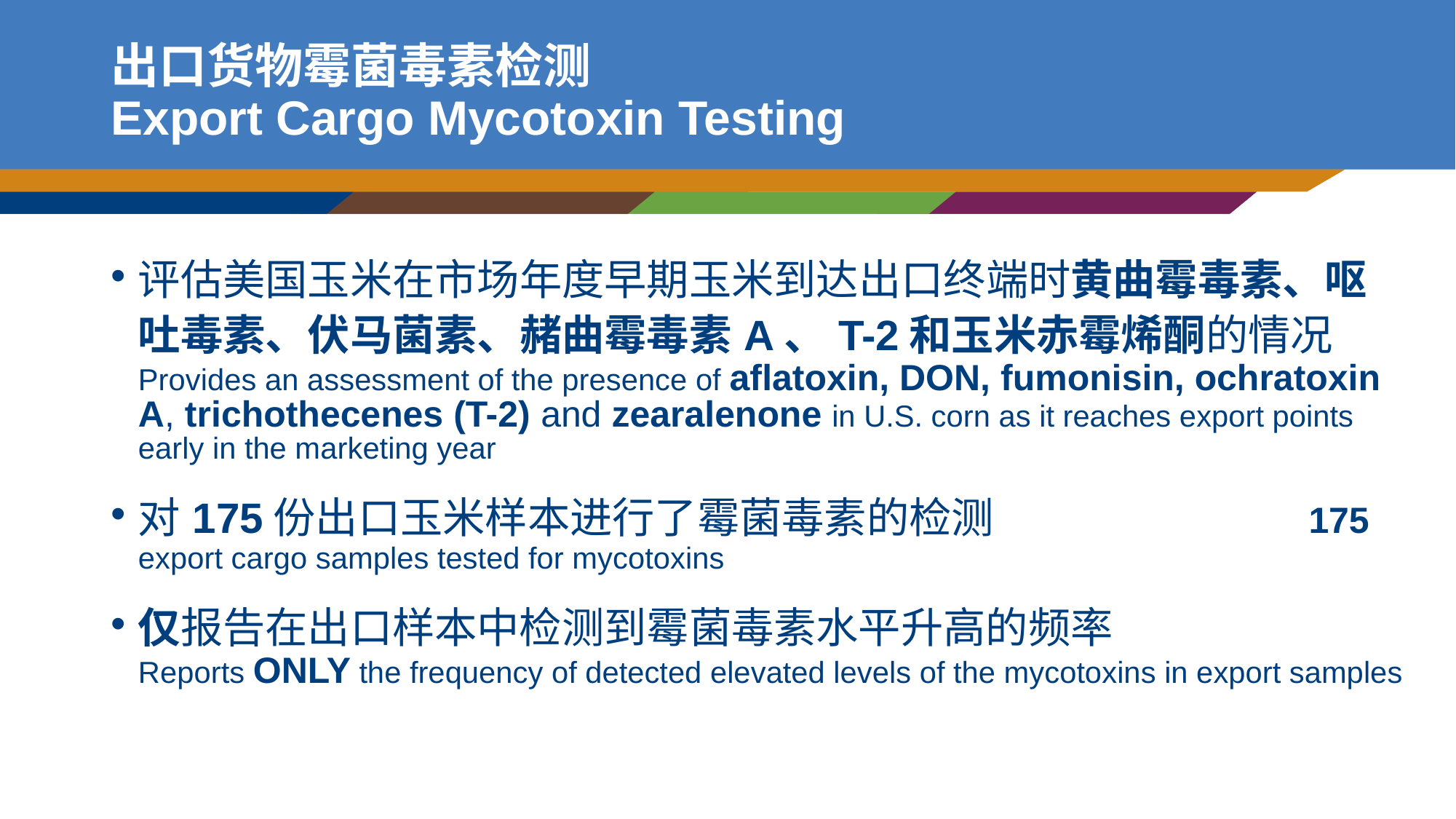

# 出口货物霉菌毒素检测 Export Cargo Mycotoxin Testing
评估美国玉米在市场年度早期玉米到达出口终端时黄曲霉毒素、呕吐毒素、伏马菌素、赭曲霉毒素A、T-2和玉米赤霉烯酮的情况      Provides an assessment of the presence of aflatoxin, DON, fumonisin, ochratoxin A, trichothecenes (T-2) and zearalenone in U.S. corn as it reaches export points early in the marketing year
对175份出口玉米样本进行了霉菌毒素的检测                                175 export cargo samples tested for mycotoxins
仅报告在出口样本中检测到霉菌毒素水平升高的频率
Reports ONLY the frequency of detected elevated levels of the mycotoxins in export samples